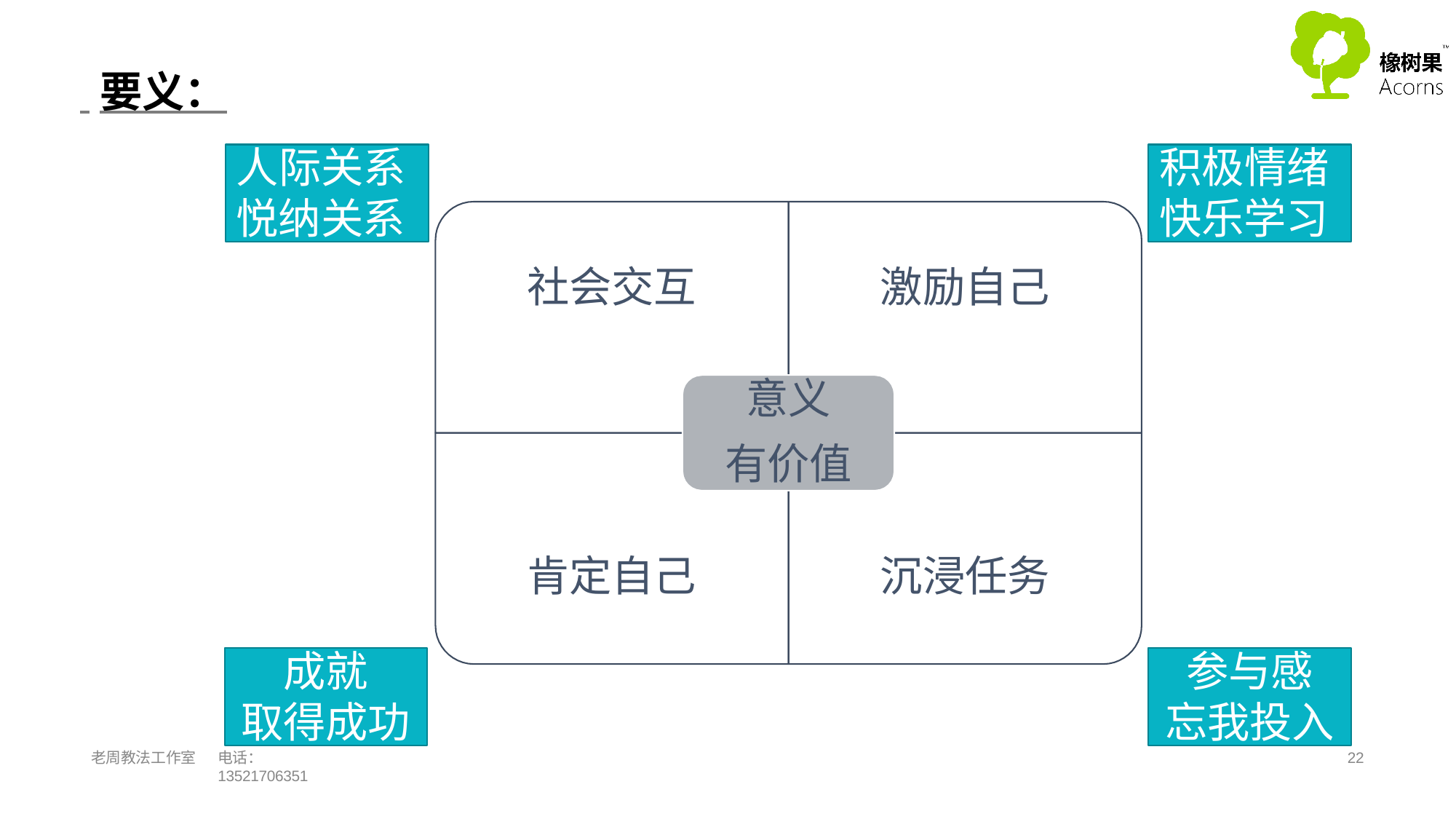

要义：
人际关系 悦纳关系
积极情绪 快乐学习

社会交互
激励自己
意义 有价值

肯定自己
沉浸任务
成就 取得成功
参与感 忘我投入

老周教法工作室
电话：13521706351
22